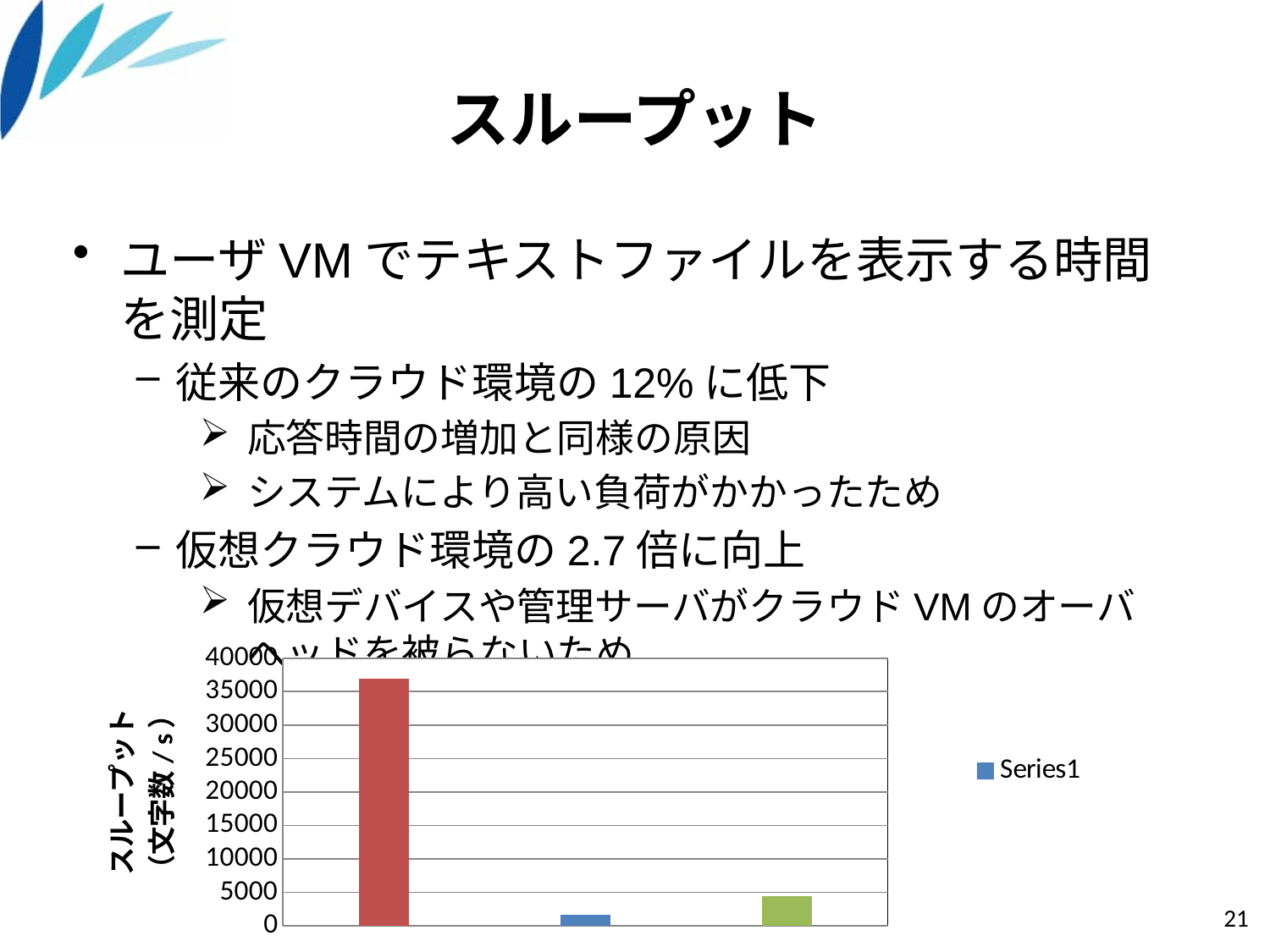

# スループット
ユーザVMでテキストファイルを表示する時間を測定
従来のクラウド環境の12%に低下
応答時間の増加と同様の原因
システムにより高い負荷がかかったため
仮想クラウド環境の2.7倍に向上
仮想デバイスや管理サーバがクラウドVMのオーバヘッドを被らないため

### Chart

| Category |  |
|---|---|
| 従来のクラウド環境 | 36923.11466531383 |
| 仮想クラウド環境 | 1605.43569071781 |
| VSBypass | 4480.419683121631 |
21